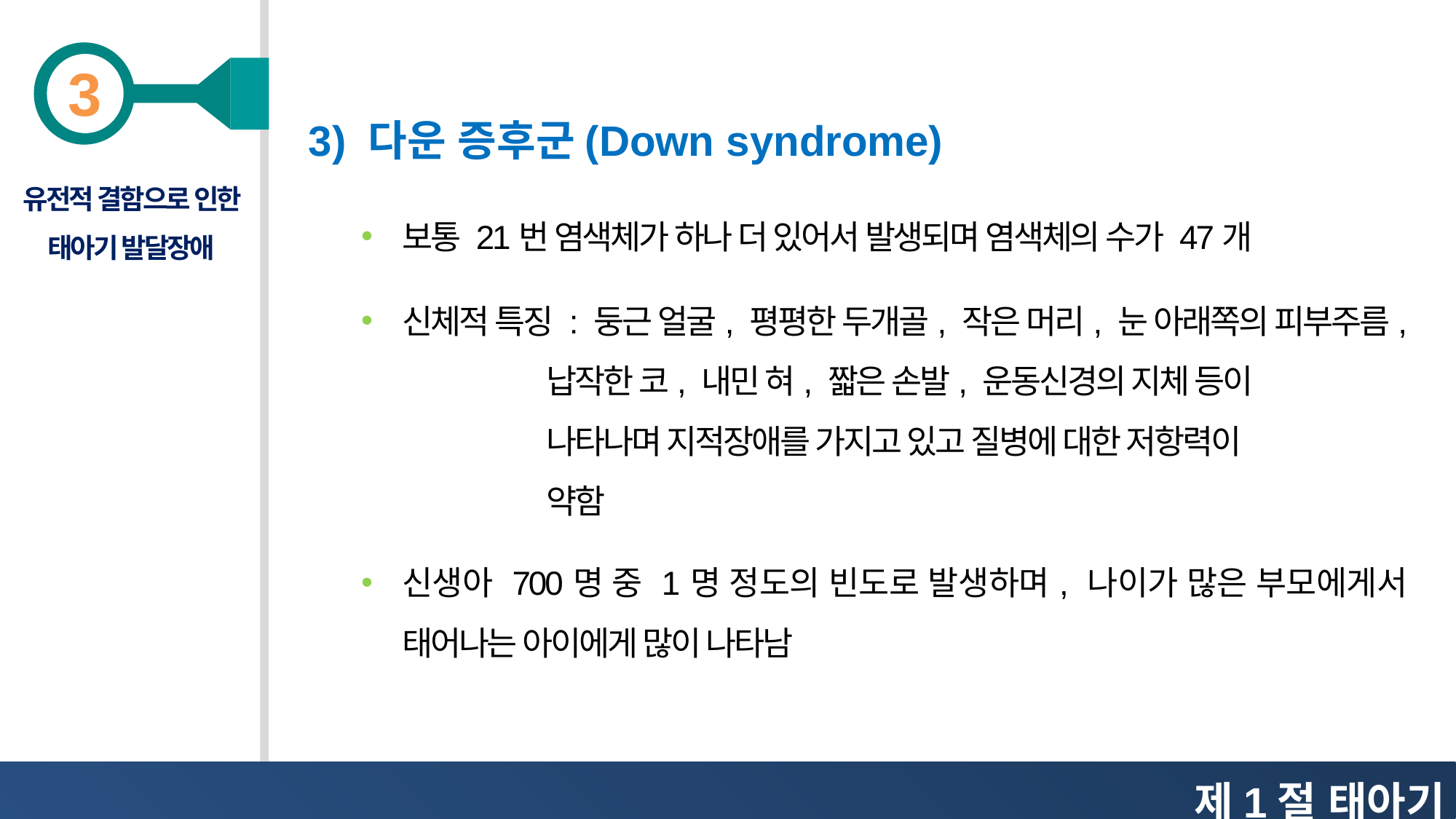

3) 다운 증후군(Down syndrome)
유전적 결함으로 인한 태아기 발달장애
보통 21번 염색체가 하나 더 있어서 발생되며 염색체의 수가 47개

신체적 특징 : 둥근 얼굴, 평평한 두개골, 작은 머리, 눈 아래쪽의 피부주름,
                         납작한 코, 내민 혀, 짧은 손발, 운동신경의 지체 등이
                         나타나며 지적장애를 가지고 있고 질병에 대한 저항력이
                         약함

신생아 700명 중 1명 정도의 빈도로 발생하며, 나이가 많은 부모에게서 태어나는 아이에게 많이 나타남
제1절 태아기